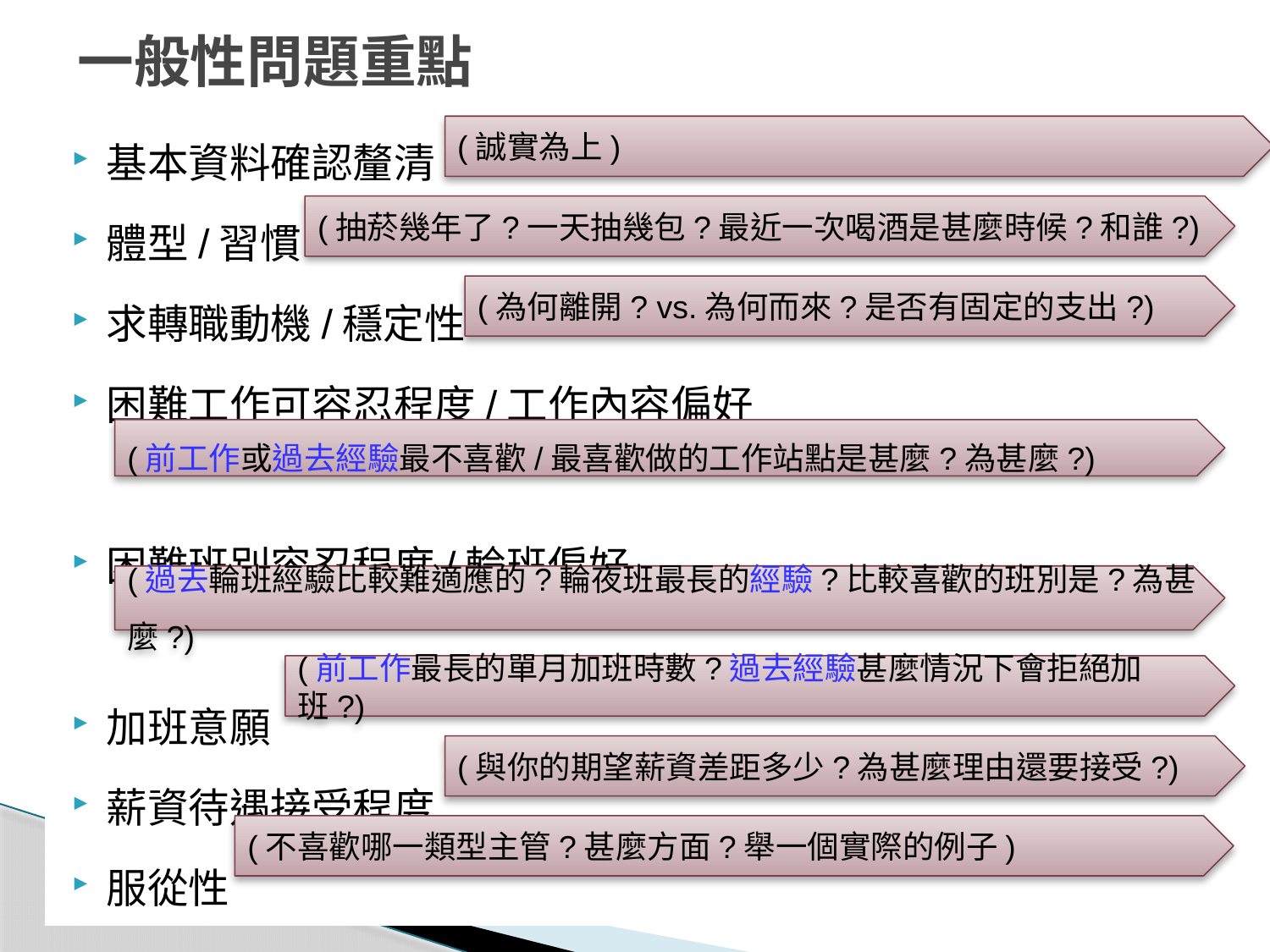

# 一般性問題重點
基本資料確認釐清
體型/習慣
求轉職動機/穩定性
困難工作可容忍程度/工作內容偏好

困難班別容忍程度/輪班偏好

加班意願
薪資待遇接受程度
服從性
(誠實為上)
(抽菸幾年了?一天抽幾包?最近一次喝酒是甚麼時候?和誰?)
(為何離開? vs.為何而來?是否有固定的支出?)
(前工作或過去經驗最不喜歡/最喜歡做的工作站點是甚麼?為甚麼?)
(過去輪班經驗比較難適應的?輪夜班最長的經驗?比較喜歡的班別是?為甚麼?)
(前工作最長的單月加班時數?過去經驗甚麼情況下會拒絕加班?)
(與你的期望薪資差距多少?為甚麼理由還要接受?)
(不喜歡哪一類型主管?甚麼方面?舉一個實際的例子)